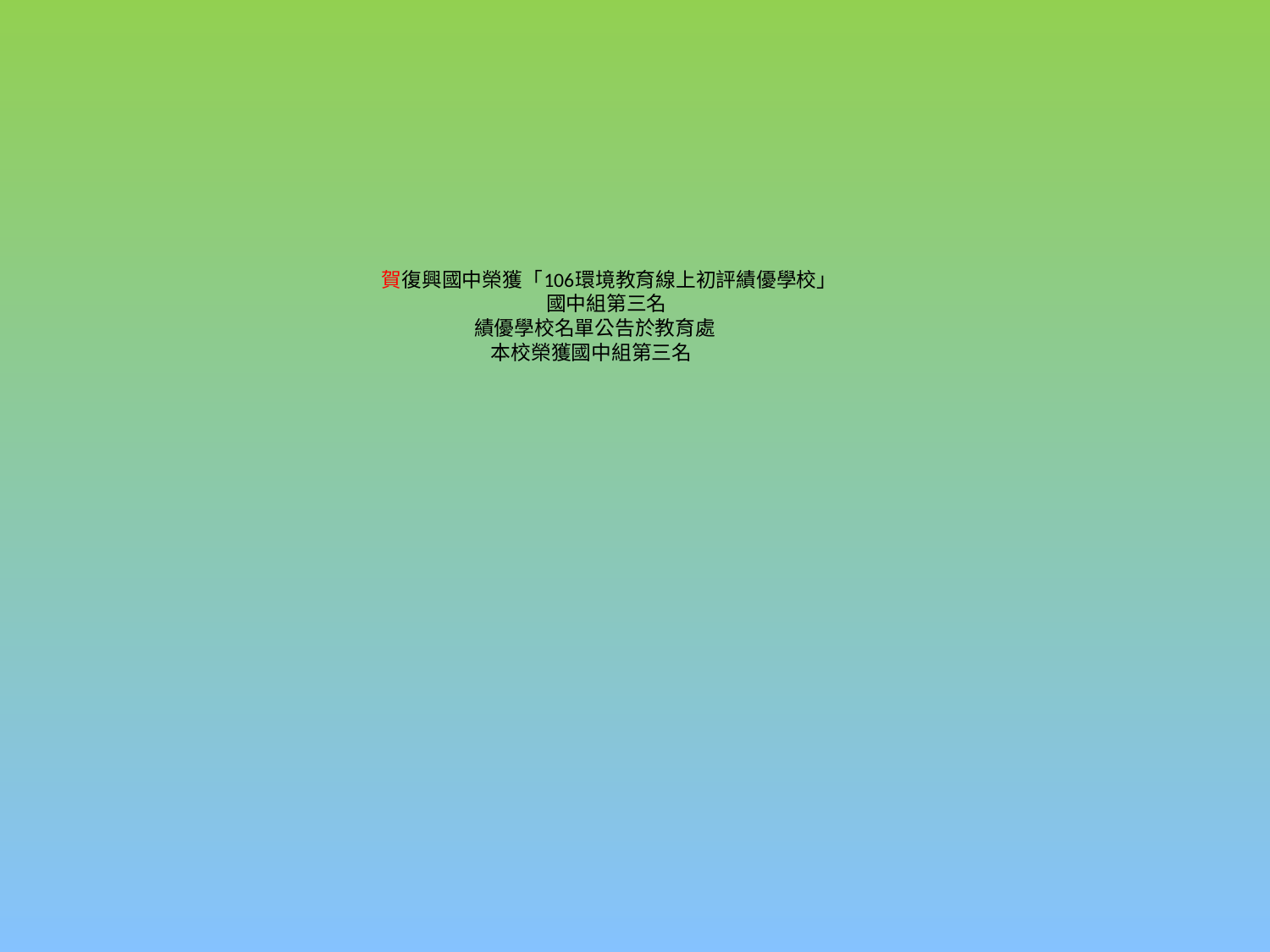

# 賀復興國中榮獲「106環境教育線上初評績優學校」 國中組第三名 績優學校名單公告於教育處 本校榮獲國中組第三名